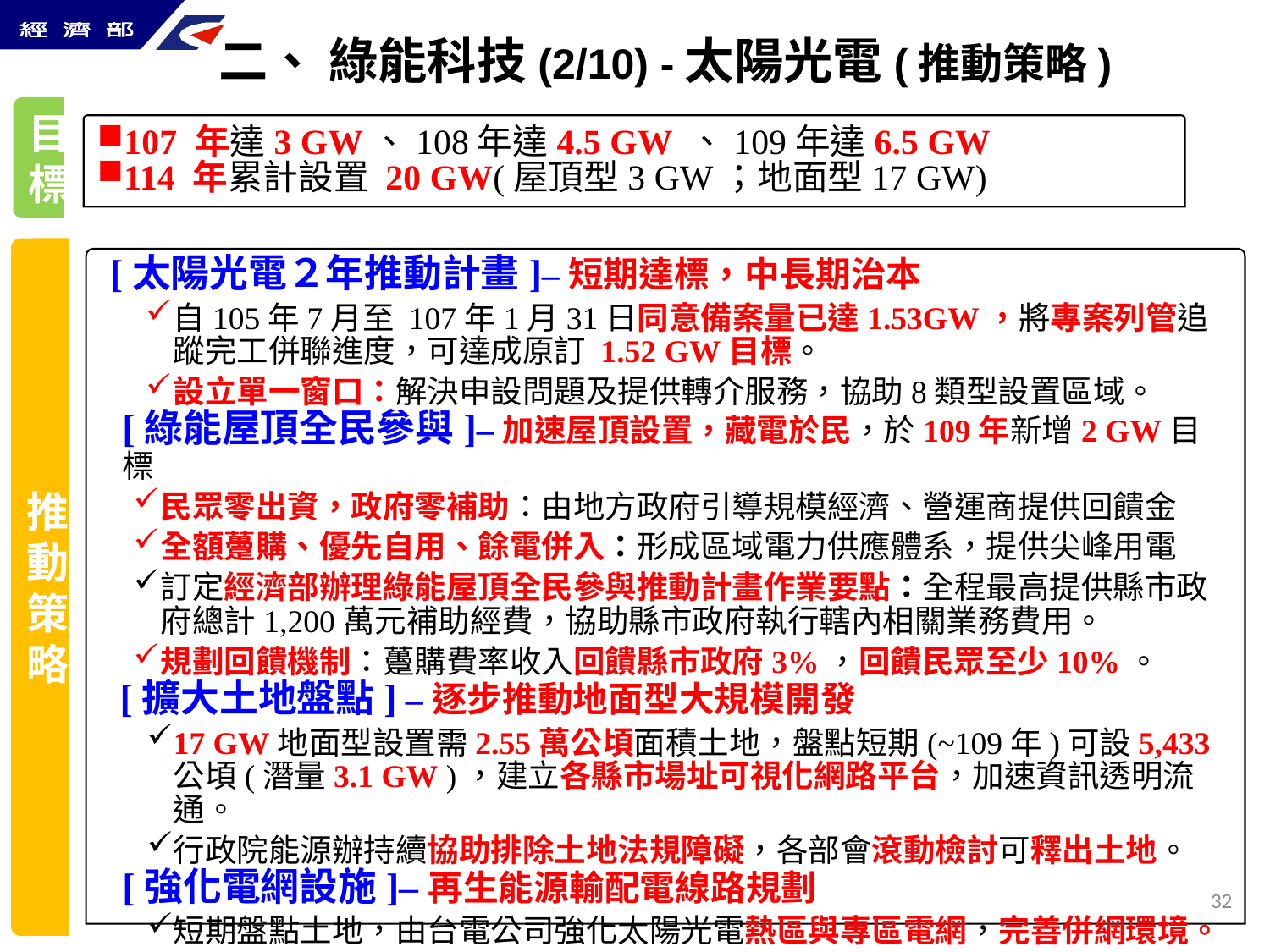

# 二、 綠能科技(2/10) -太陽光電(推動策略)

107 年達3 GW、108年達4.5 GW 、109年達6.5 GW
114 年累計設置 20 GW(屋頂型3 GW；地面型17 GW)
目標

[太陽光電２年推動計畫]–短期達標，中長期治本
自105年7月至 107年1月31日同意備案量已達1.53GW，將專案列管追蹤完工併聯進度，可達成原訂 1.52 GW目標。
設立單一窗口：解決申設問題及提供轉介服務，協助8類型設置區域。
[綠能屋頂全民參與]–加速屋頂設置，藏電於民，於109年新增2 GW目標
民眾零出資，政府零補助：由地方政府引導規模經濟、營運商提供回饋金
全額躉購、優先自用、餘電併入：形成區域電力供應體系，提供尖峰用電
訂定經濟部辦理綠能屋頂全民參與推動計畫作業要點：全程最高提供縣市政府總計1,200萬元補助經費，協助縣市政府執行轄內相關業務費用。
規劃回饋機制：躉購費率收入回饋縣市政府3%，回饋民眾至少10%。
 [擴大土地盤點] –逐步推動地面型大規模開發
17 GW地面型設置需2.55萬公頃面積土地，盤點短期(~109年)可設5,433公頃(潛量3.1 GW )，建立各縣市場址可視化網路平台，加速資訊透明流通。
行政院能源辦持續協助排除土地法規障礙，各部會滾動檢討可釋出土地。
[強化電網設施]–再生能源輸配電線路規劃
短期盤點土地，由台電公司強化太陽光電熱區與專區電網，完善併網環境。
透過電網強化及佈建等基礎建設，擴大內需及增添經濟動能。
推動策略
32